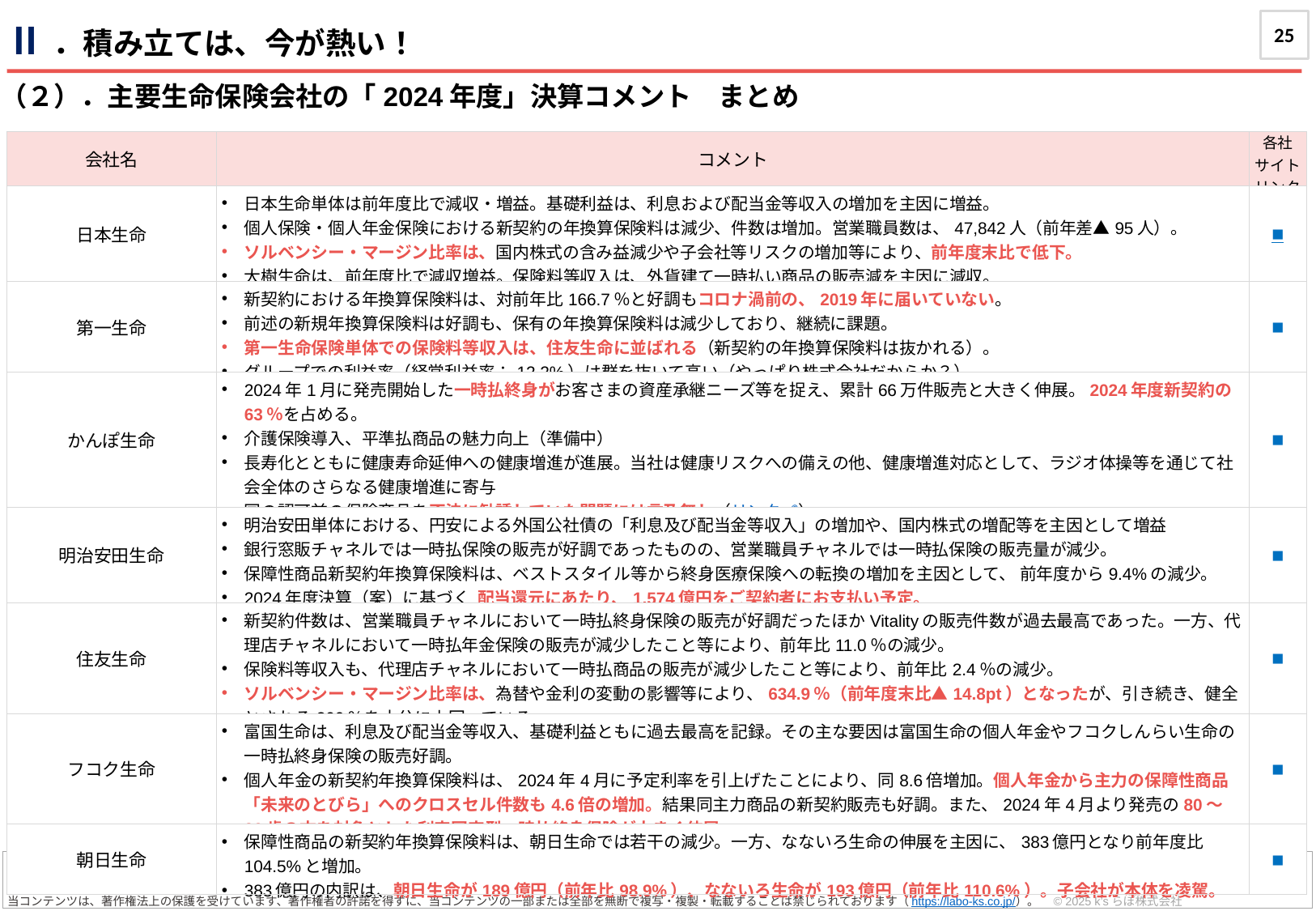

25
Ⅱ．積み立ては、今が熱い！
（２）．主要生命保険会社の「2024年度」決算コメント　まとめ
| 会社名 | コメント | 各社 サイト リンク |
| --- | --- | --- |
| 日本生命 | 日本生命単体は前年度比で減収・増益。基礎利益は、利息および配当金等収入の増加を主因に増益。 個人保険・個人年金保険における新契約の年換算保険料は減少、件数は増加。営業職員数は、47,842人（前年差▲95人）。 ソルベンシー・マージン比率は、国内株式の含み益減少や子会社等リスクの増加等により、前年度末比で低下。 大樹生命は、前年度比で減収増益。保険料等収入は、外貨建て一時払い商品の販売減を主因に減収。 | ■ |
| 第一生命 | 新契約における年換算保険料は、対前年比166.7％と好調もコロナ渦前の、2019年に届いていない。 前述の新規年換算保険料は好調も、保有の年換算保険料は減少しており、継続に課題。 第一生命保険単体での保険料等収入は、住友生命に並ばれる（新契約の年換算保険料は抜かれる）。 グループでの利益率（経常利益率：12.2%）は群を抜いて高い（やっぱり株式会社だからか？）。 | ■ |
| かんぽ生命 | 2024年1月に発売開始した一時払終身がお客さまの資産承継ニーズ等を捉え、累計66万件販売と大きく伸展。2024年度新契約の63％を占める。 介護保険導入、平準払商品の魅力向上（準備中） 長寿化とともに健康寿命延伸への健康増進が進展。当社は健康リスクへの備えの他、健康増進対応として、ラジオ体操等を通じて社会全体のさらなる健康増進に寄与 国の認可前の保険商品を不法に勧誘していた問題には言及無し（リンク🔗）。 | ■ |
| 明治安田生命 | 明治安田単体における、円安による外国公社債の「利息及び配当金等収入」の増加や、国内株式の増配等を主因として増益 銀行窓販チャネルでは一時払保険の販売が好調であったものの、営業職員チャネルでは一時払保険の販売量が減少。 保障性商品新契約年換算保険料は、ベストスタイル等から終身医療保険への転換の増加を主因として、 前年度から9.4%の減少。 2024年度決算（案）に基づく 配当還元にあたり、1,574億円をご契約者にお支払い予定。 | ■ |
| 住友生命 | 新契約件数は、営業職員チャネルにおいて一時払終身保険の販売が好調だったほかVitalityの販売件数が過去最高であった。一方、代理店チャネルにおいて一時払年金保険の販売が減少したこと等により、前年比11.0％の減少。 保険料等収入も、代理店チャネルにおいて一時払商品の販売が減少したこと等により、前年比2.4％の減少。 ソルベンシー・マージン比率は、為替や金利の変動の影響等により、634.9％（前年度末比▲14.8pt）となったが、引き続き、健全とされる200％を十分に上回っている。 | ■ |
| フコク生命 | 富国生命は、利息及び配当金等収入、基礎利益ともに過去最高を記録。その主な要因は富国生命の個人年金やフコクしんらい生命の一時払終身保険の販売好調。 個人年金の新契約年換算保険料は、2024年4月に予定利率を引上げたことにより、同8.6倍増加。個人年金から主力の保障性商品「未来のとびら」へのクロスセル件数も4.6倍の増加。結果同主力商品の新契約販売も好調。また、2024年4月より発売の80～90歳の方を対象とした利率固定型一時払終身保険が大きく伸展。 | ■ |
| 朝日生命 | 保障性商品の新契約年換算保険料は、朝日生命では若干の減少。一方、なないろ生命の伸展を主因に、383億円となり前年度比104.5%と増加。 383億円の内訳は、朝日生命が189億円（前年比98.9%）、なないろ生命が193億円（前年比110.6%）。子会社が本体を凌駕。 | ■ |